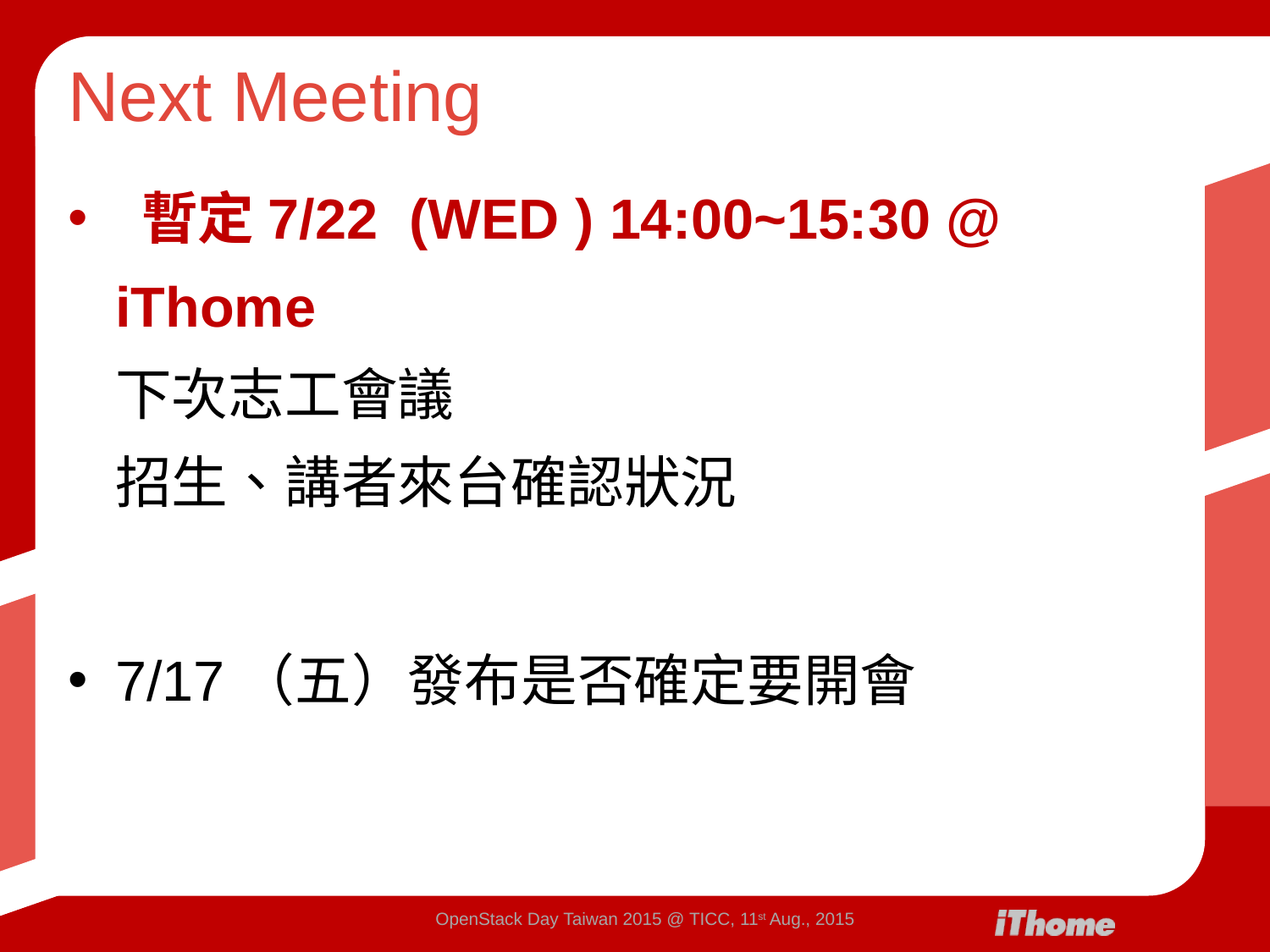

# Next Meeting
 暫定7/22  (WED ) 14:00~15:30 @ iThome
下次志工會議
招生、講者來台確認狀況

7/17（五）發布是否確定要開會